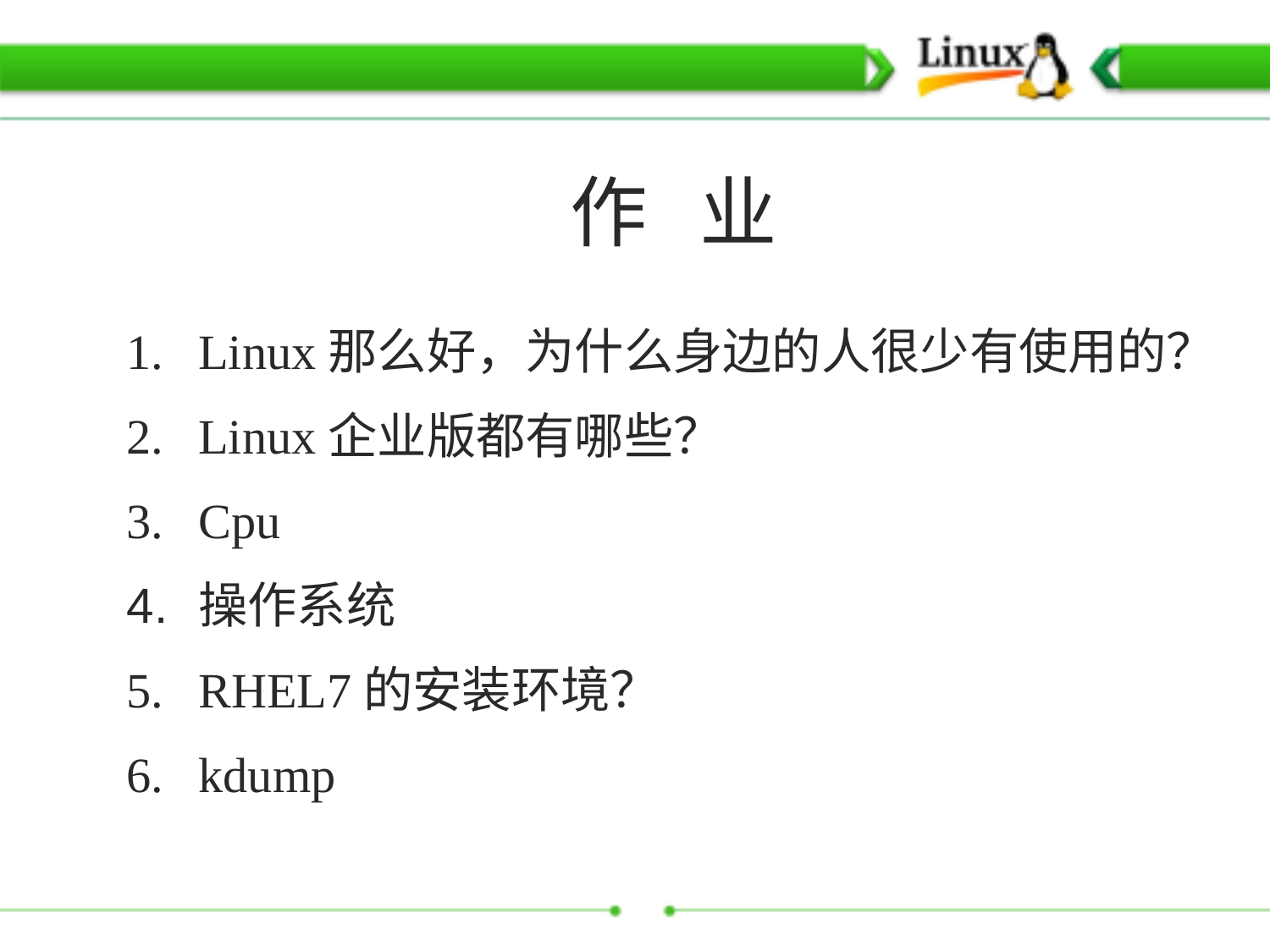

作   业
Linux那么好，为什么身边的人很少有使用的？
Linux企业版都有哪些？
Cpu
操作系统
RHEL7的安装环境？
kdump